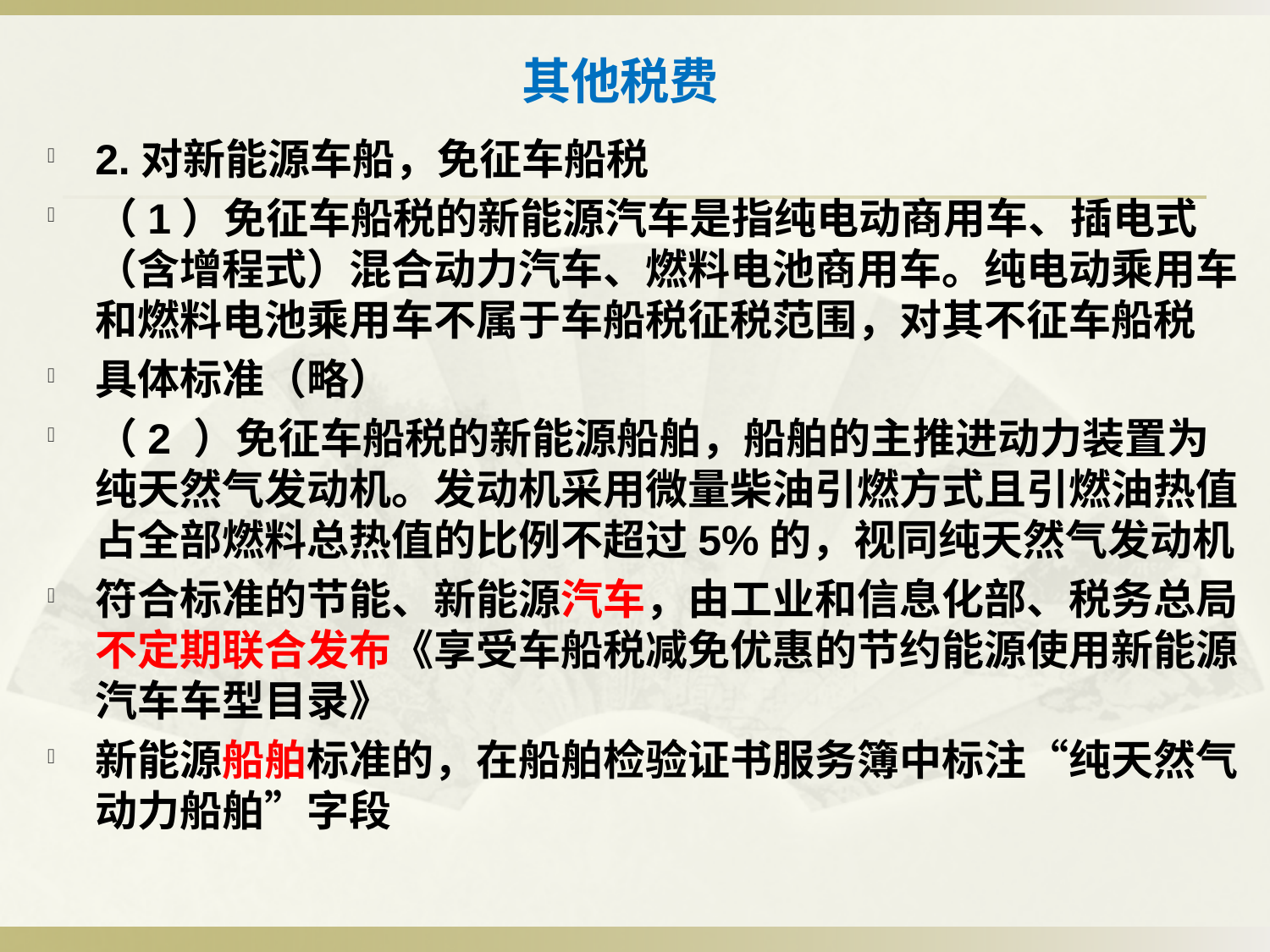

# 其他税费
2.对新能源车船，免征车船税
（1）免征车船税的新能源汽车是指纯电动商用车、插电式（含增程式）混合动力汽车、燃料电池商用车。纯电动乘用车和燃料电池乘用车不属于车船税征税范围，对其不征车船税
具体标准（略）
（2 ）免征车船税的新能源船舶，船舶的主推进动力装置为纯天然气发动机。发动机采用微量柴油引燃方式且引燃油热值占全部燃料总热值的比例不超过5%的，视同纯天然气发动机
符合标准的节能、新能源汽车，由工业和信息化部、税务总局不定期联合发布《享受车船税减免优惠的节约能源使用新能源汽车车型目录》
新能源船舶标准的，在船舶检验证书服务簿中标注“纯天然气动力船舶”字段